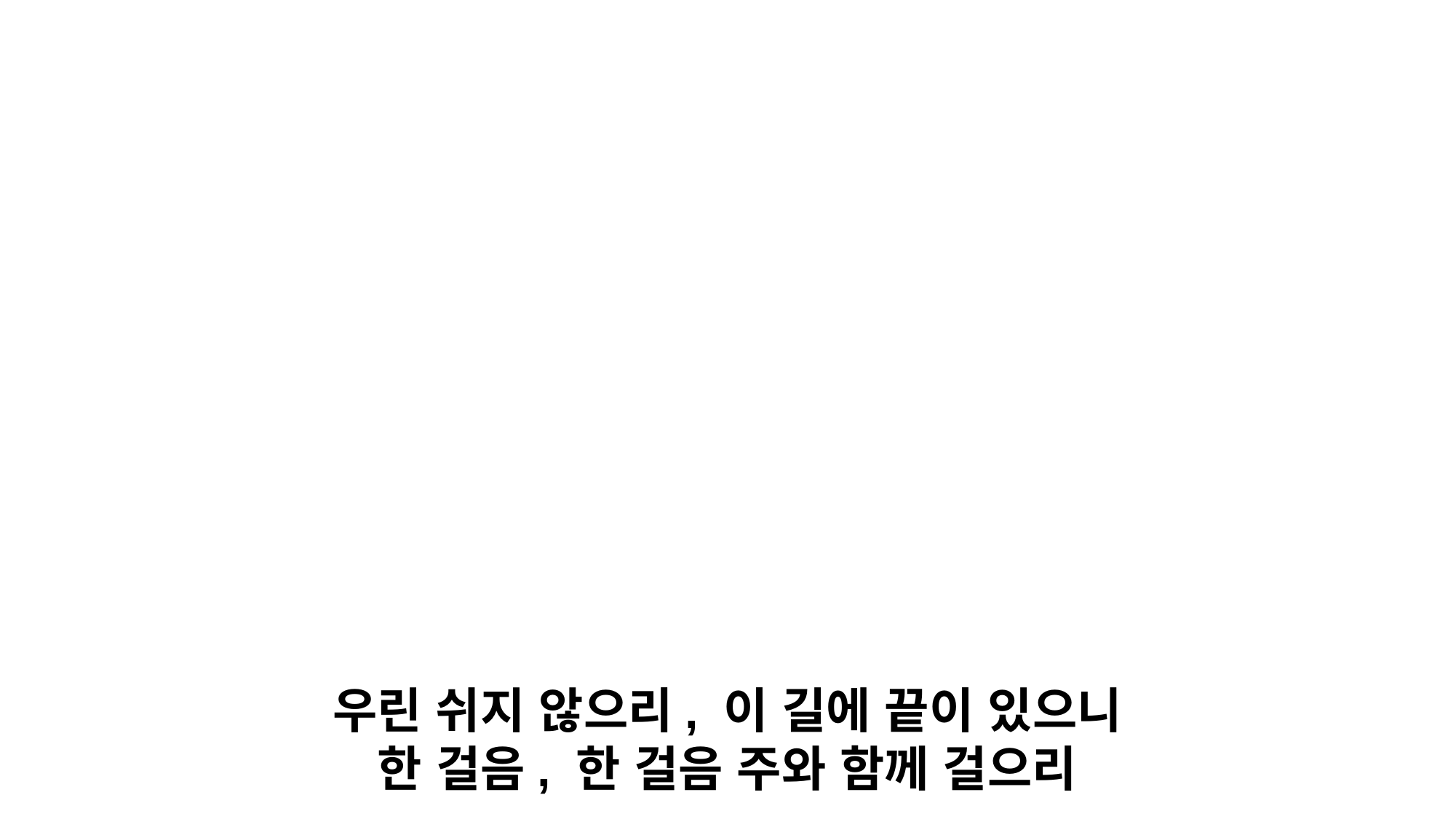

우린 쉬지 않으리, 이 길에 끝이 있으니
한 걸음, 한 걸음 주와 함께 걸으리